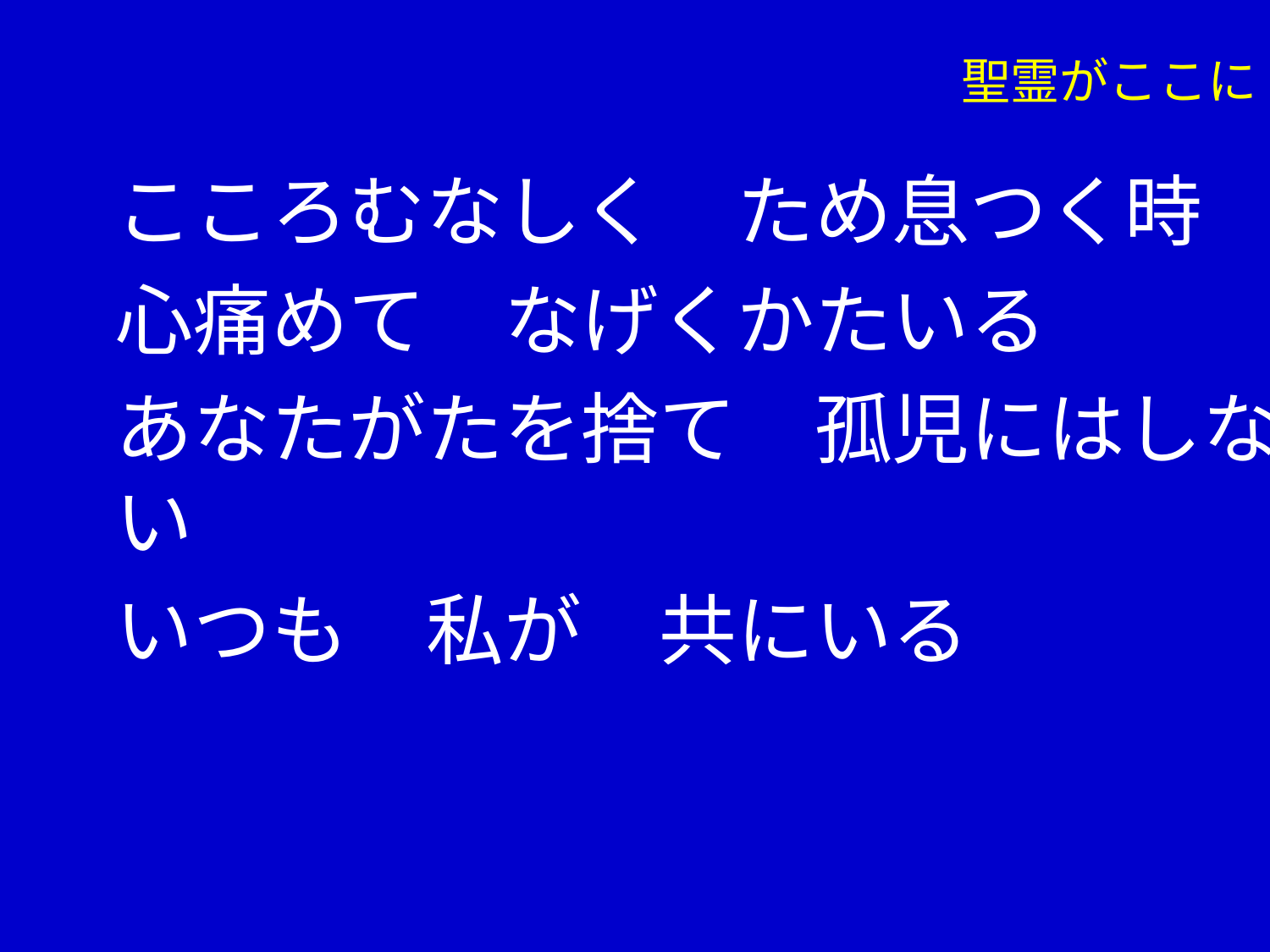

# 聖霊がここに
こころむなしく　ため息つく時
心痛めて　なげくかたいる
あなたがたを捨て　孤児にはしない
いつも　私が　共にいる